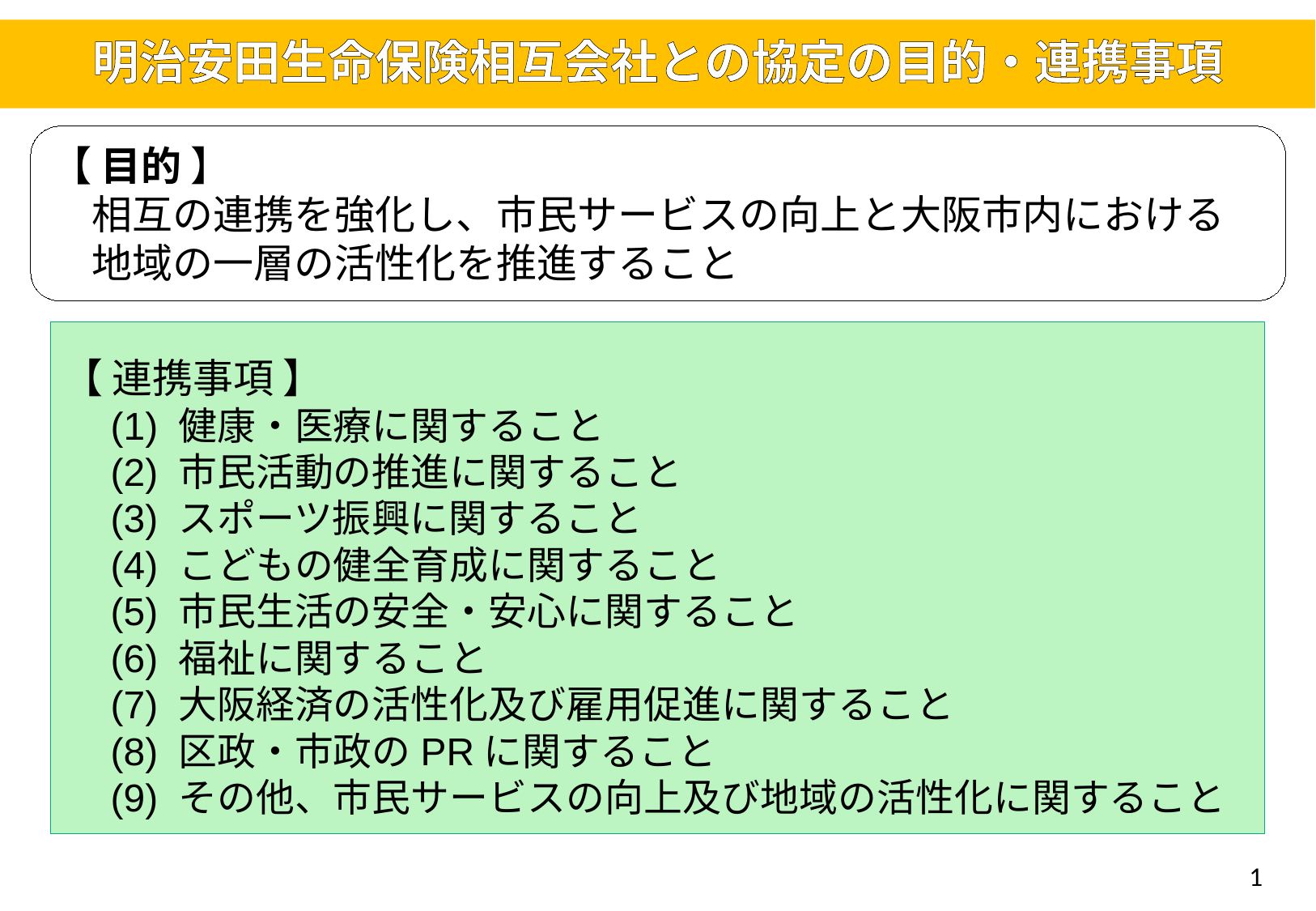

# 明治安田生命保険相互会社との協定の目的・連携事項
【 目的 】
　相互の連携を強化し、市民サービスの向上と大阪市内における
　地域の一層の活性化を推進すること
【 連携事項 】
　(1) 健康・医療に関すること
　(2) 市民活動の推進に関すること
　(3) スポーツ振興に関すること
　(4) こどもの健全育成に関すること
　(5) 市民生活の安全・安心に関すること
　(6) 福祉に関すること
　(7) 大阪経済の活性化及び雇用促進に関すること
　(8) 区政・市政のPRに関すること
　(9) その他、市民サービスの向上及び地域の活性化に関すること

1